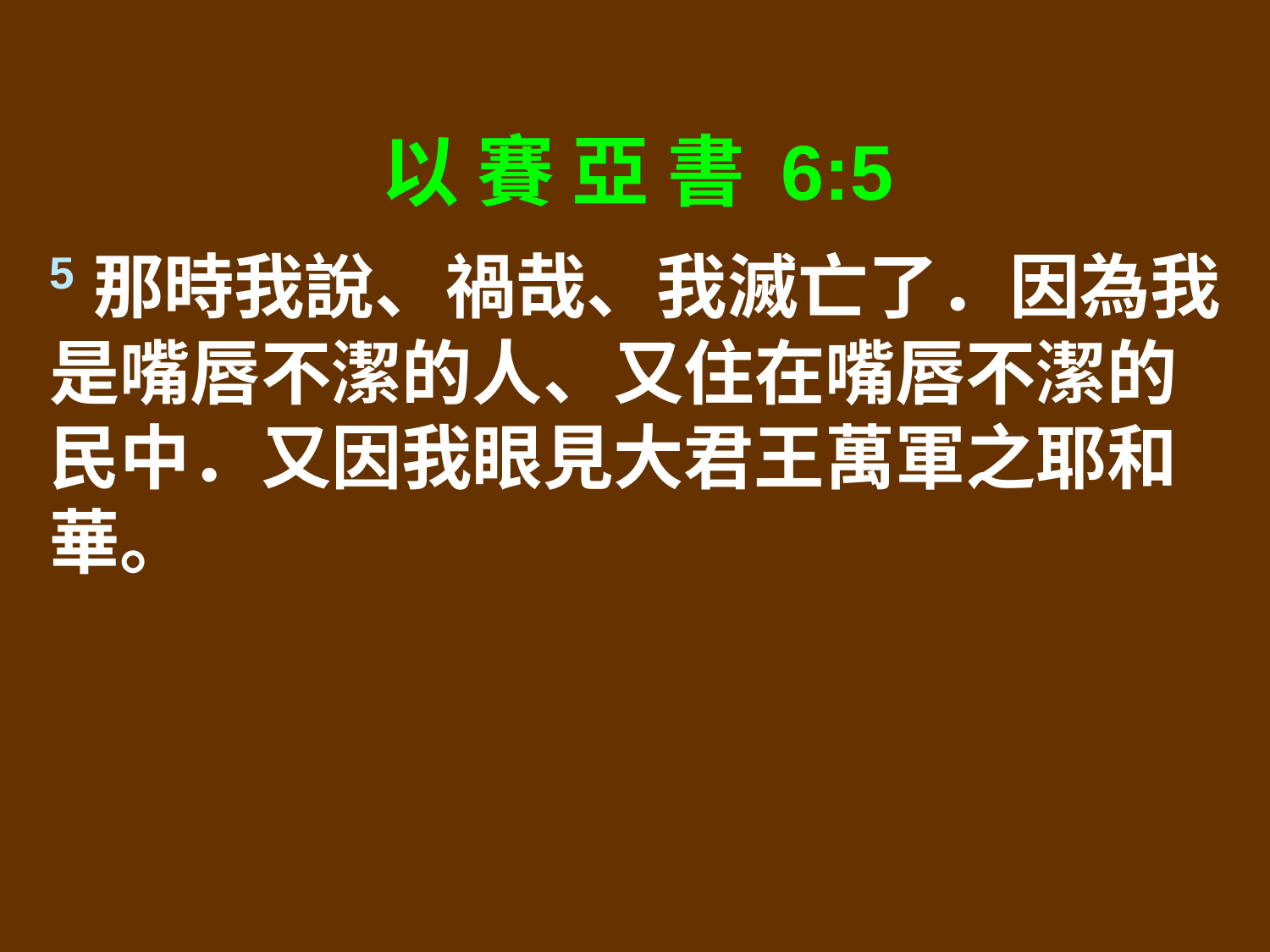

以 賽 亞 書 6:5
5那時我說、禍哉、我滅亡了．因為我是嘴唇不潔的人、又住在嘴唇不潔的民中．又因我眼見大君王萬軍之耶和華。